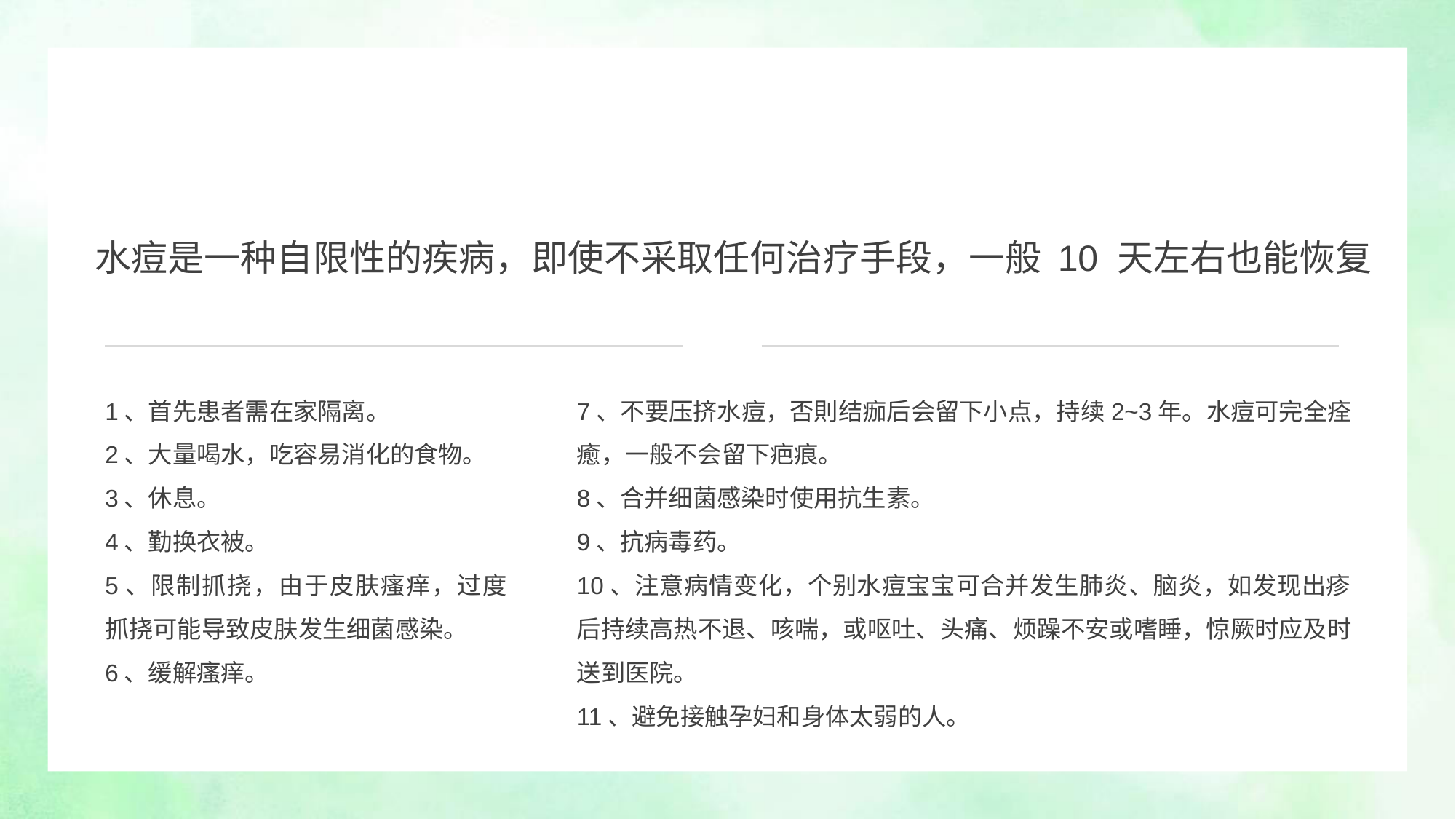

水痘是一种自限性的疾病，即使不采取任何治疗手段，一般 10 天左右也能恢复
7、不要压挤水痘，否則结痂后会留下小点，持续2~3年。水痘可完全痊癒，一般不会留下疤痕。
8、合并细菌感染时使用抗生素。
9、抗病毒药。
10、注意病情变化，个别水痘宝宝可合并发生肺炎、脑炎，如发现出疹后持续高热不退、咳喘，或呕吐、头痛、烦躁不安或嗜睡，惊厥时应及时送到医院。
11、避免接触孕妇和身体太弱的人。
1、首先患者需在家隔离。
2、大量喝水，吃容易消化的食物。
3、休息。
4、勤换衣被。
5、限制抓挠，由于皮肤瘙痒，过度抓挠可能导致皮肤发生细菌感染。
6、缓解瘙痒。